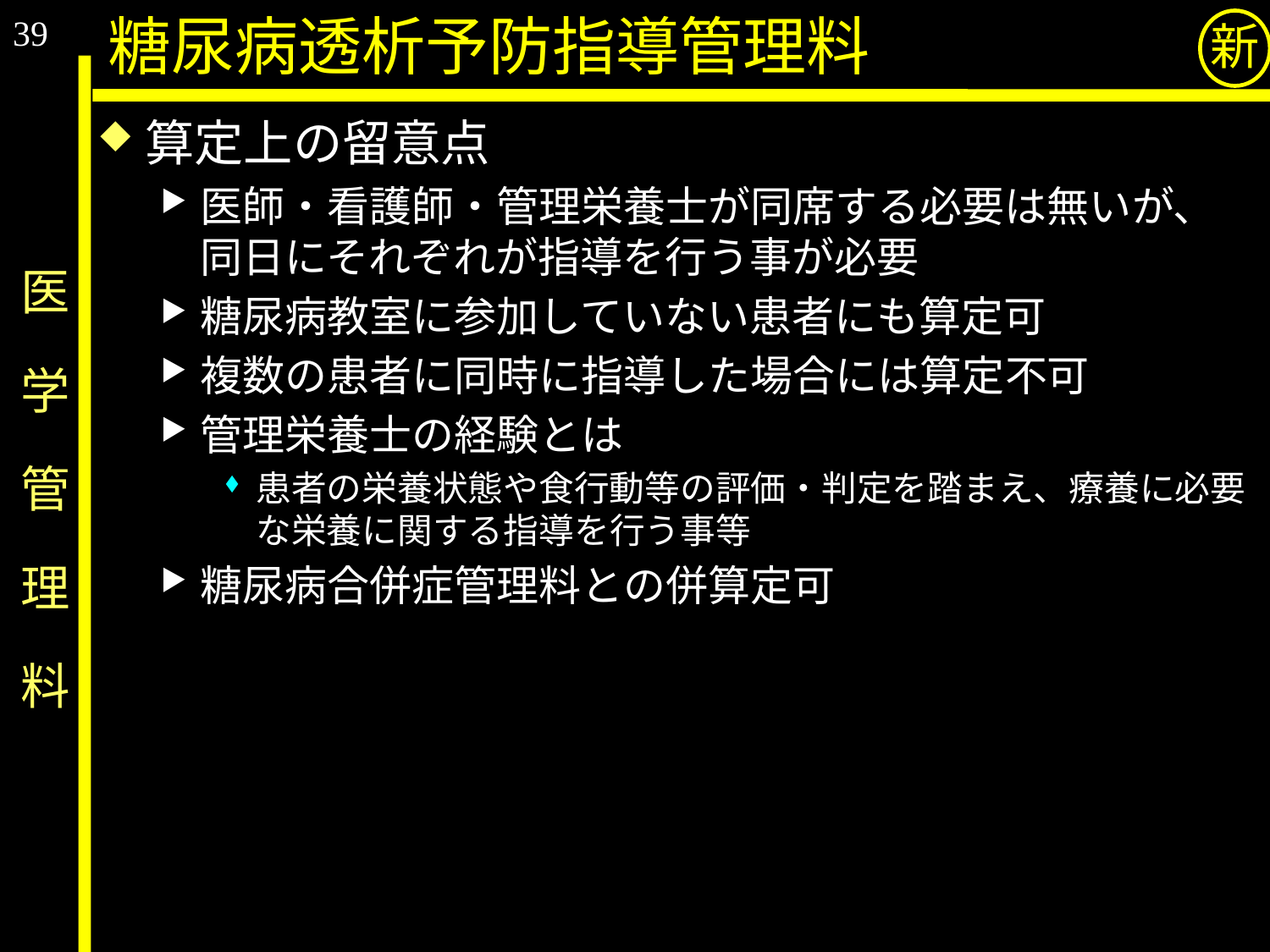

39
糖尿病透析予防指導管理料
新

算定上の留意点
医師・看護師・管理栄養士が同席する必要は無いが、同日にそれぞれが指導を行う事が必要
糖尿病教室に参加していない患者にも算定可
複数の患者に同時に指導した場合には算定不可
管理栄養士の経験とは
患者の栄養状態や食行動等の評価・判定を踏まえ、療養に必要な栄養に関する指導を行う事等
糖尿病合併症管理料との併算定可

# 医　学　管　理　料